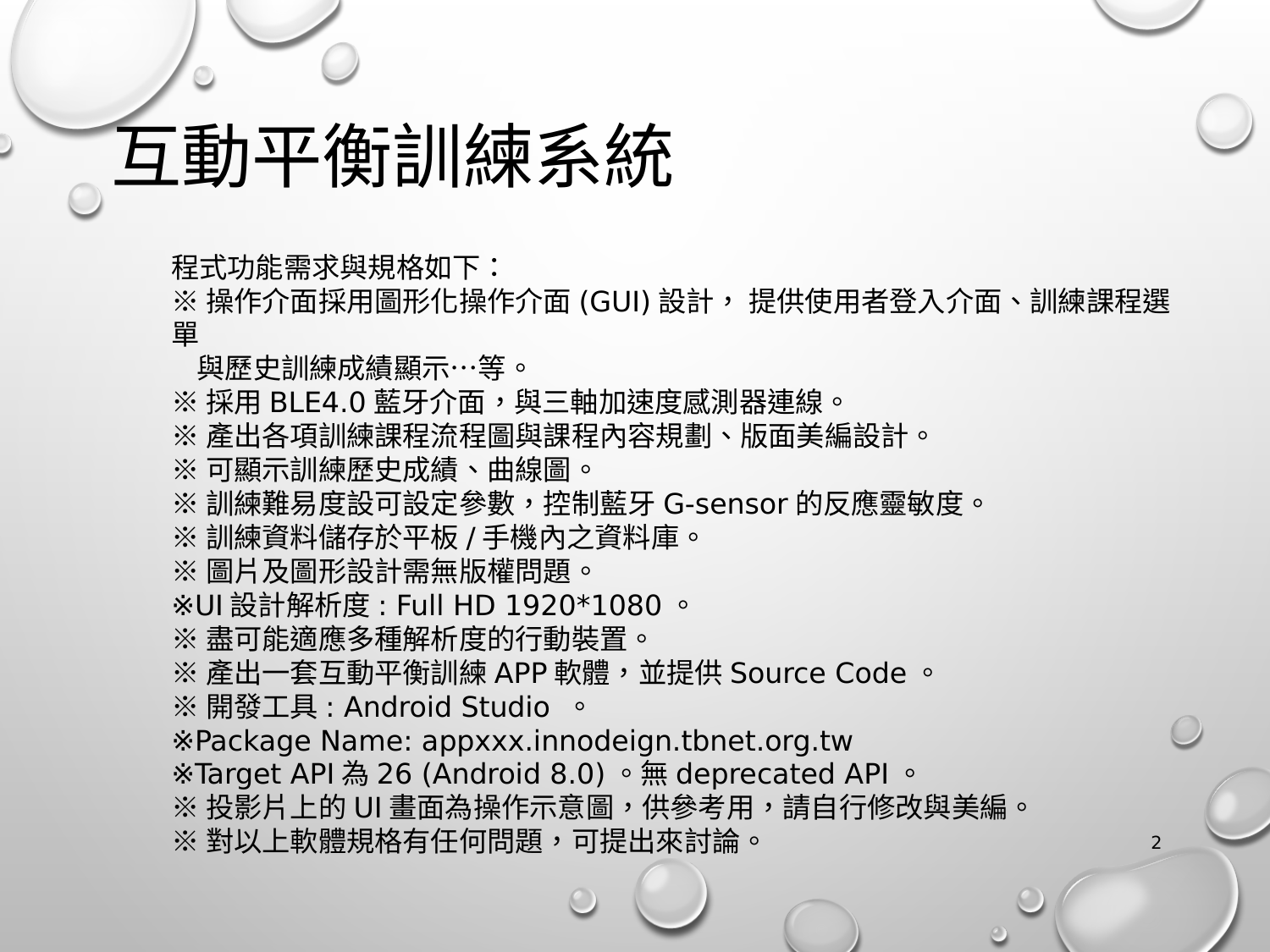

互動平衡訓練系統
程式功能需求與規格如下：
※操作介面採用圖形化操作介面(GUI)設計， 提供使用者登入介面、訓練課程選單
   與歷史訓練成績顯示…等。
※採用BLE4.0藍牙介面，與三軸加速度感測器連線。
※產出各項訓練課程流程圖與課程內容規劃、版面美編設計。
※可顯示訓練歷史成績、曲線圖。
※訓練難易度設可設定參數，控制藍牙G-sensor的反應靈敏度。
※訓練資料儲存於平板/手機內之資料庫。
※圖片及圖形設計需無版權問題。
※UI設計解析度: Full HD 1920*1080。
※盡可能適應多種解析度的行動裝置。
※產出一套互動平衡訓練APP軟體，並提供Source Code。
※開發工具: Android Studio 。
※Package Name: appxxx.innodeign.tbnet.org.tw
※Target API為26 (Android 8.0)。無deprecated API。
※投影片上的UI畫面為操作示意圖，供參考用，請自行修改與美編。
※對以上軟體規格有任何問題，可提出來討論。

2